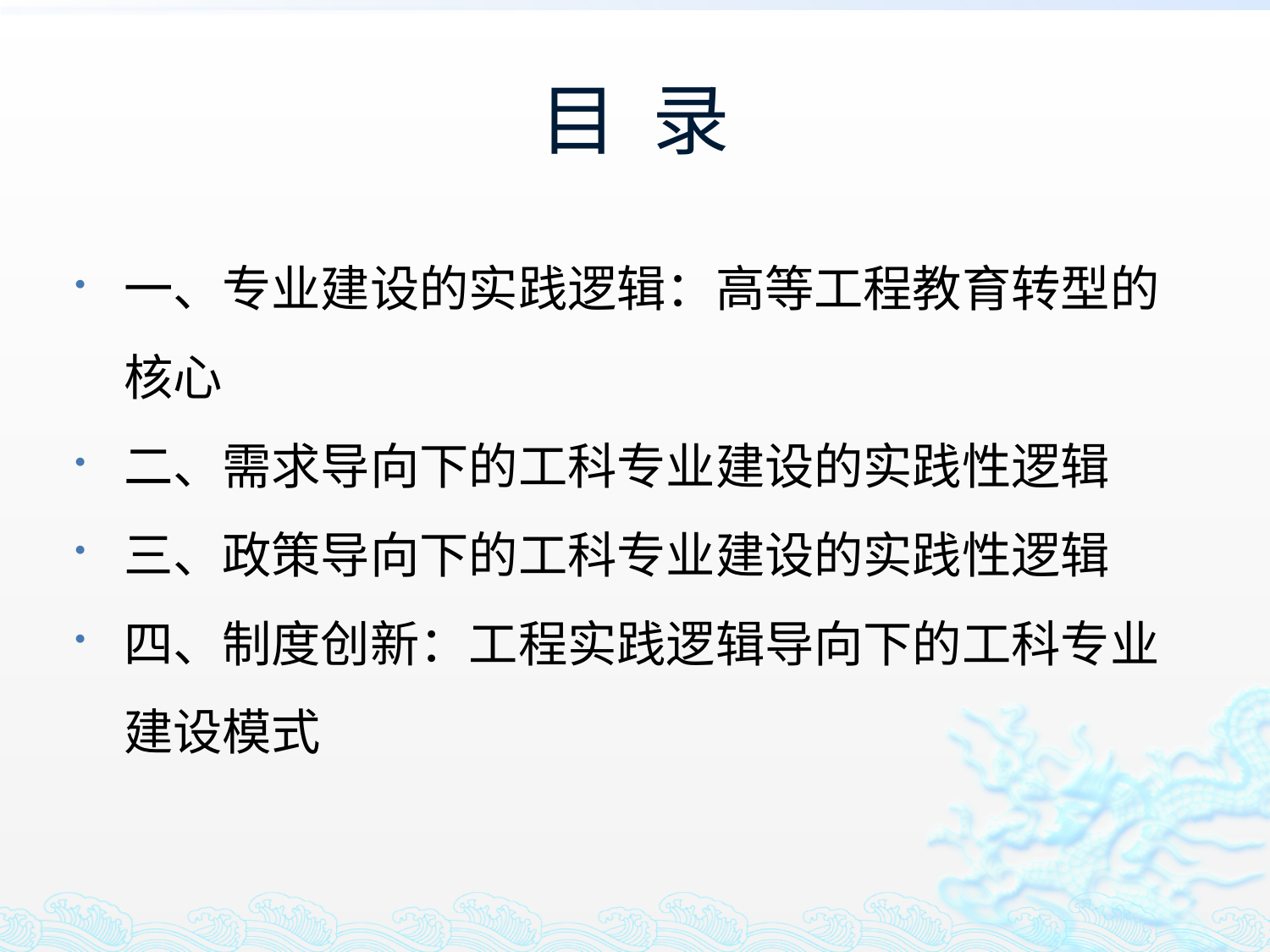

# 目  录
一、专业建设的实践逻辑：高等工程教育转型的核心
二、需求导向下的工科专业建设的实践性逻辑
三、政策导向下的工科专业建设的实践性逻辑
四、制度创新：工程实践逻辑导向下的工科专业建设模式